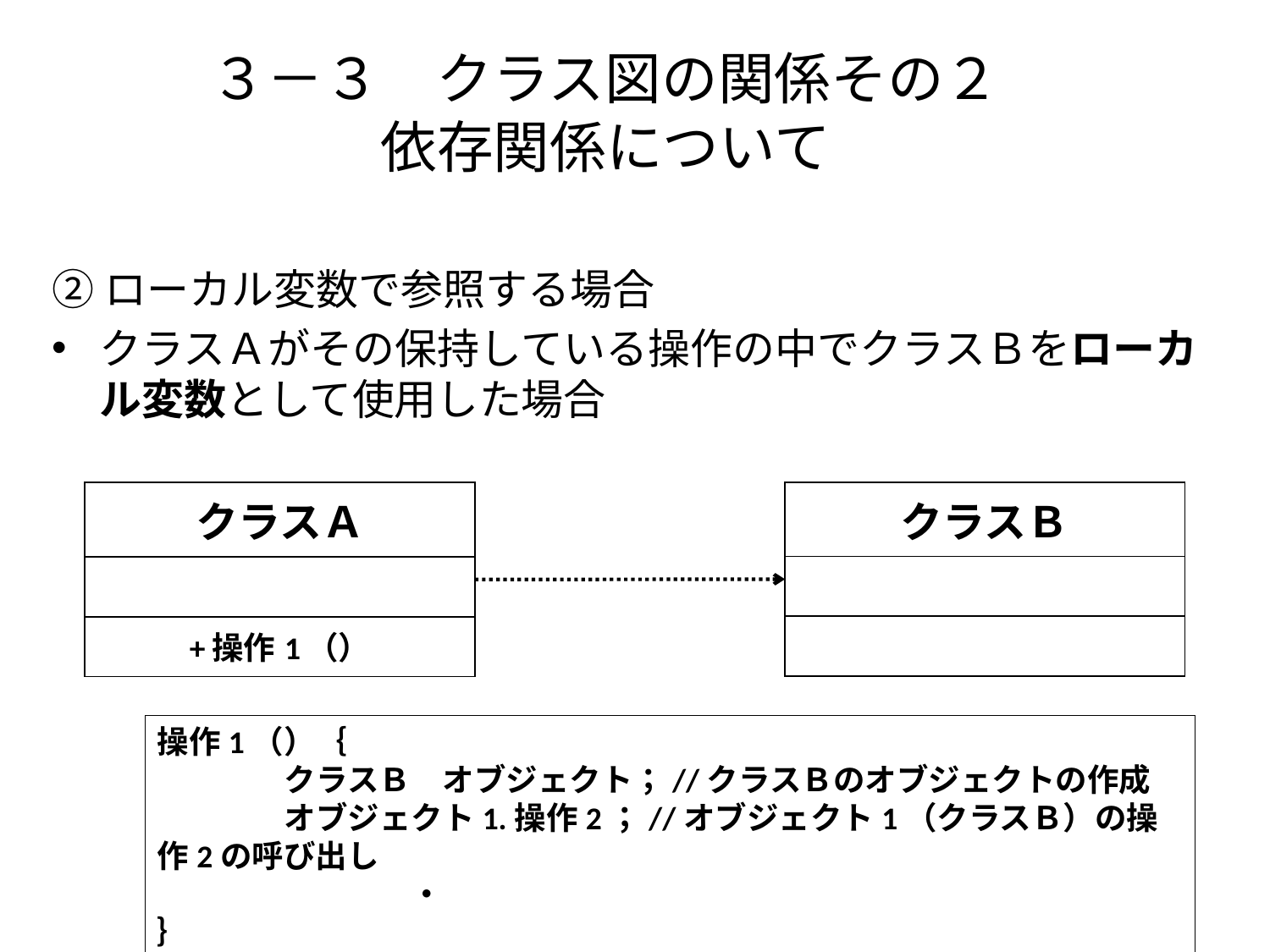

# ３－３　クラス図の関係その２ 依存関係について
②ローカル変数で参照する場合
クラスＡがその保持している操作の中でクラスＢをローカル変数として使用した場合

| クラスＢ |
| --- |
|  |
|  |
| クラスＡ |
| --- |
|  |
| +操作1（） |
操作1（）｛
	クラスＢ　オブジェクト；//クラスＢのオブジェクトの作成
	オブジェクト1.操作2；//オブジェクト1（クラスＢ）の操作2の呼び出し
		・
｝